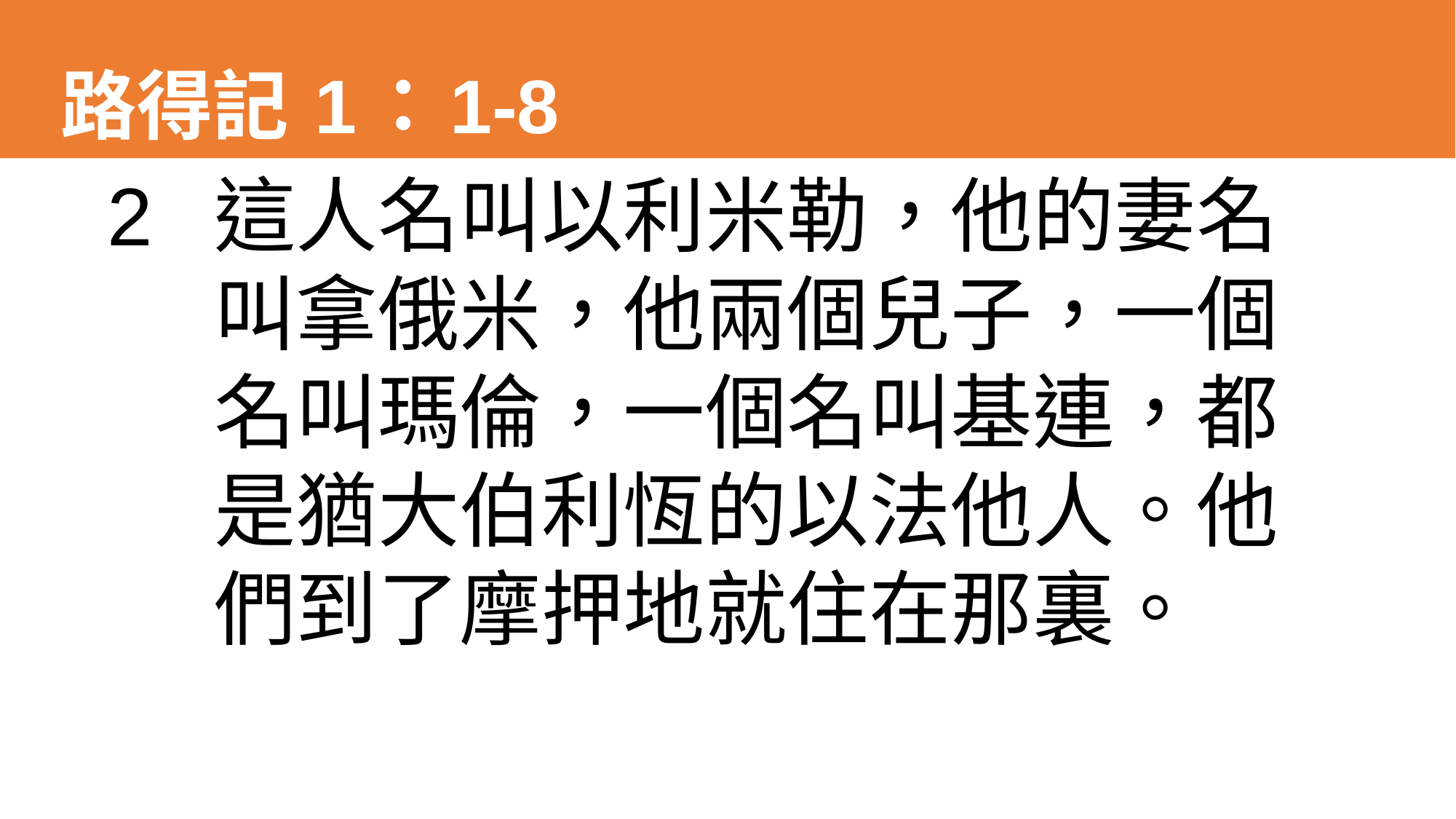

路得記 1：1-8

2	這人名叫以利米勒，他的妻名叫拿俄米，他兩個兒子，一個名叫瑪倫，一個名叫基連，都是猶大伯利恆的以法他人。他們到了摩押地就住在那裏。